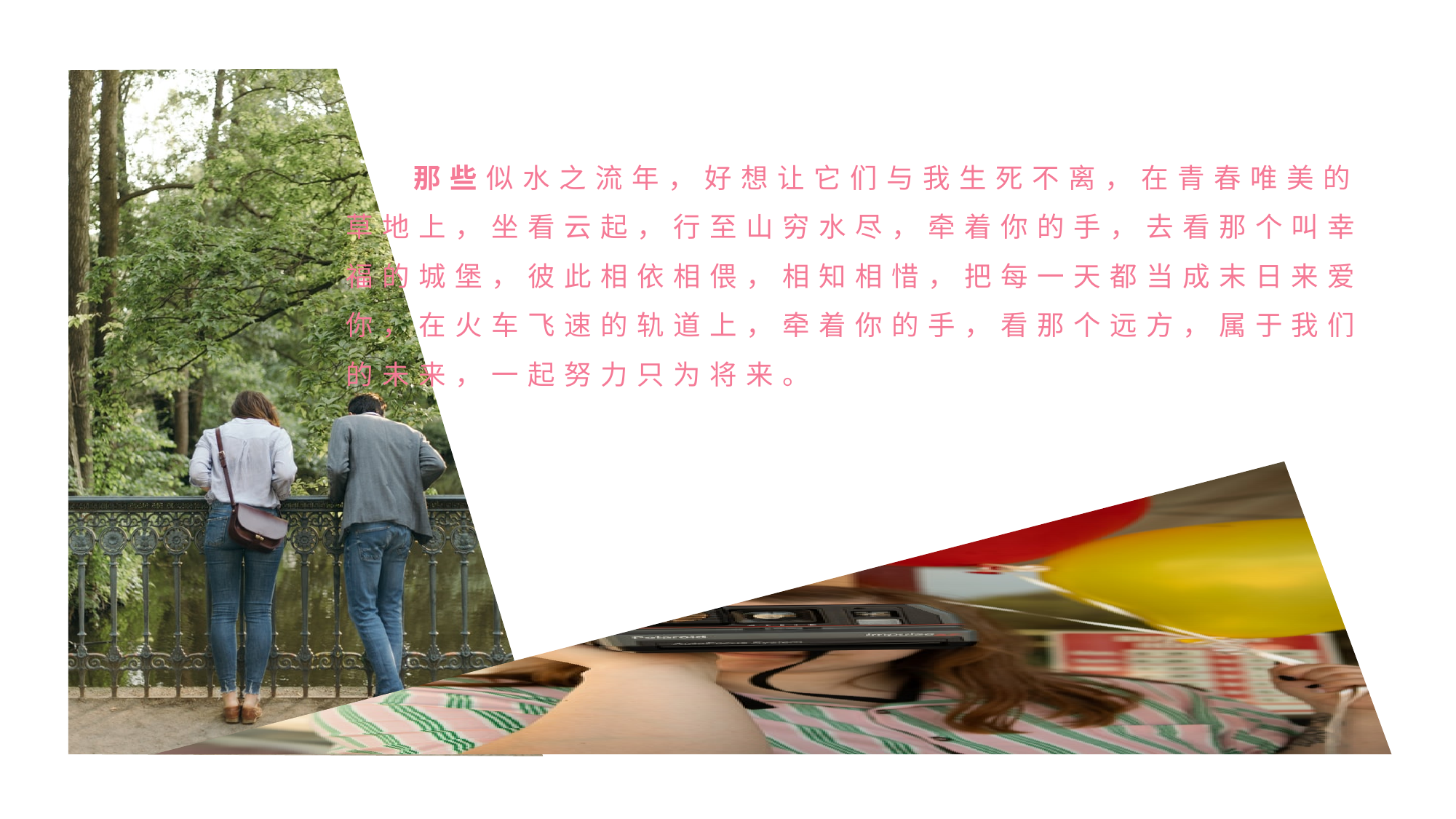

那些似水之流年，好想让它们与我生死不离，在青春唯美的草地上，坐看云起，行至山穷水尽，牵着你的手，去看那个叫幸福的城堡，彼此相依相偎，相知相惜，把每一天都当成末日来爱你，在火车飞速的轨道上，牵着你的手，看那个远方，属于我们的未来，一起努力只为将来。